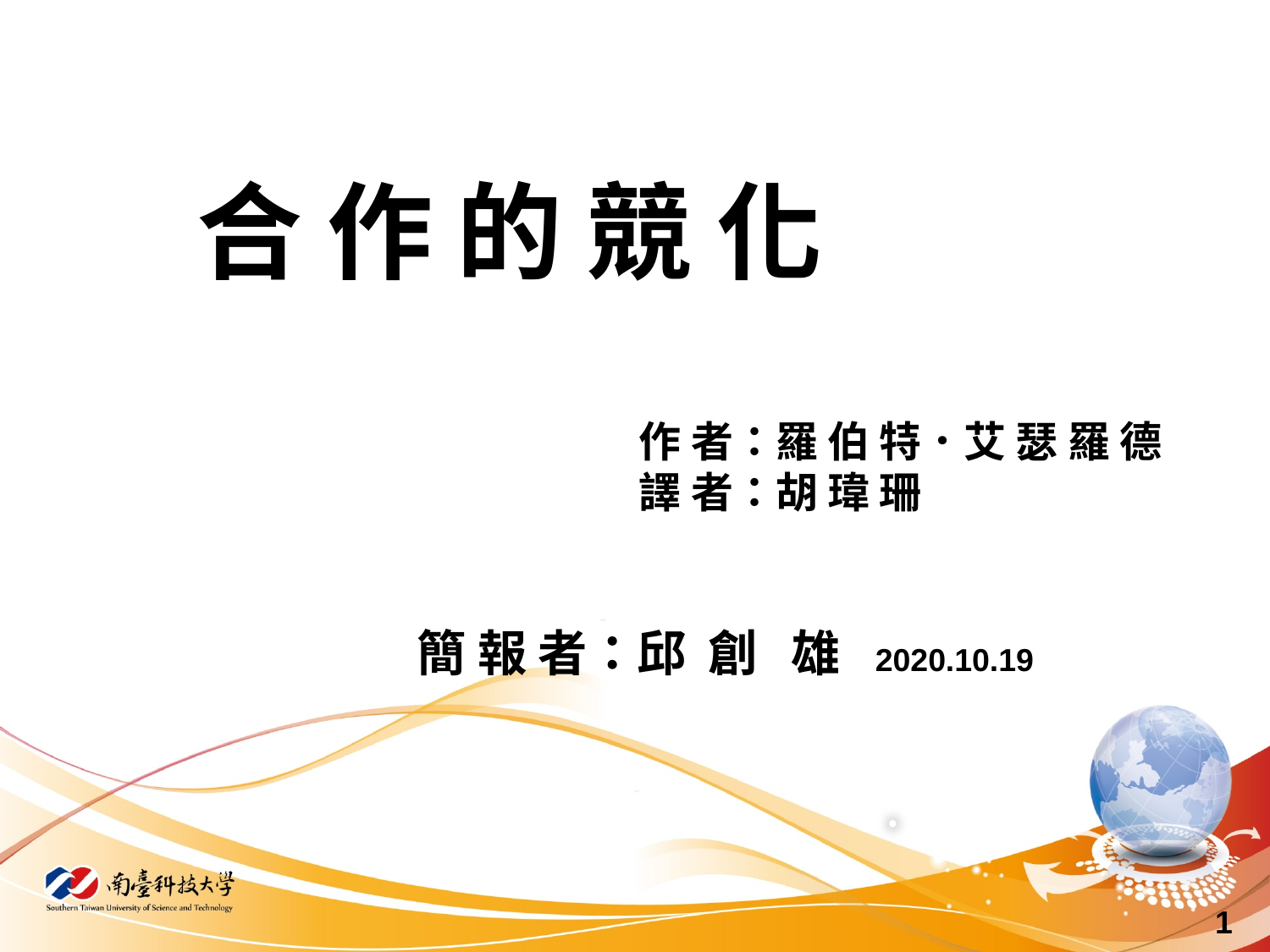

合 作 的 競 化
作 者：羅 伯 特．艾 瑟 羅 德
譯 者：胡 瑋 珊
簡 報 者：邱  創   雄  2020.10.19
1